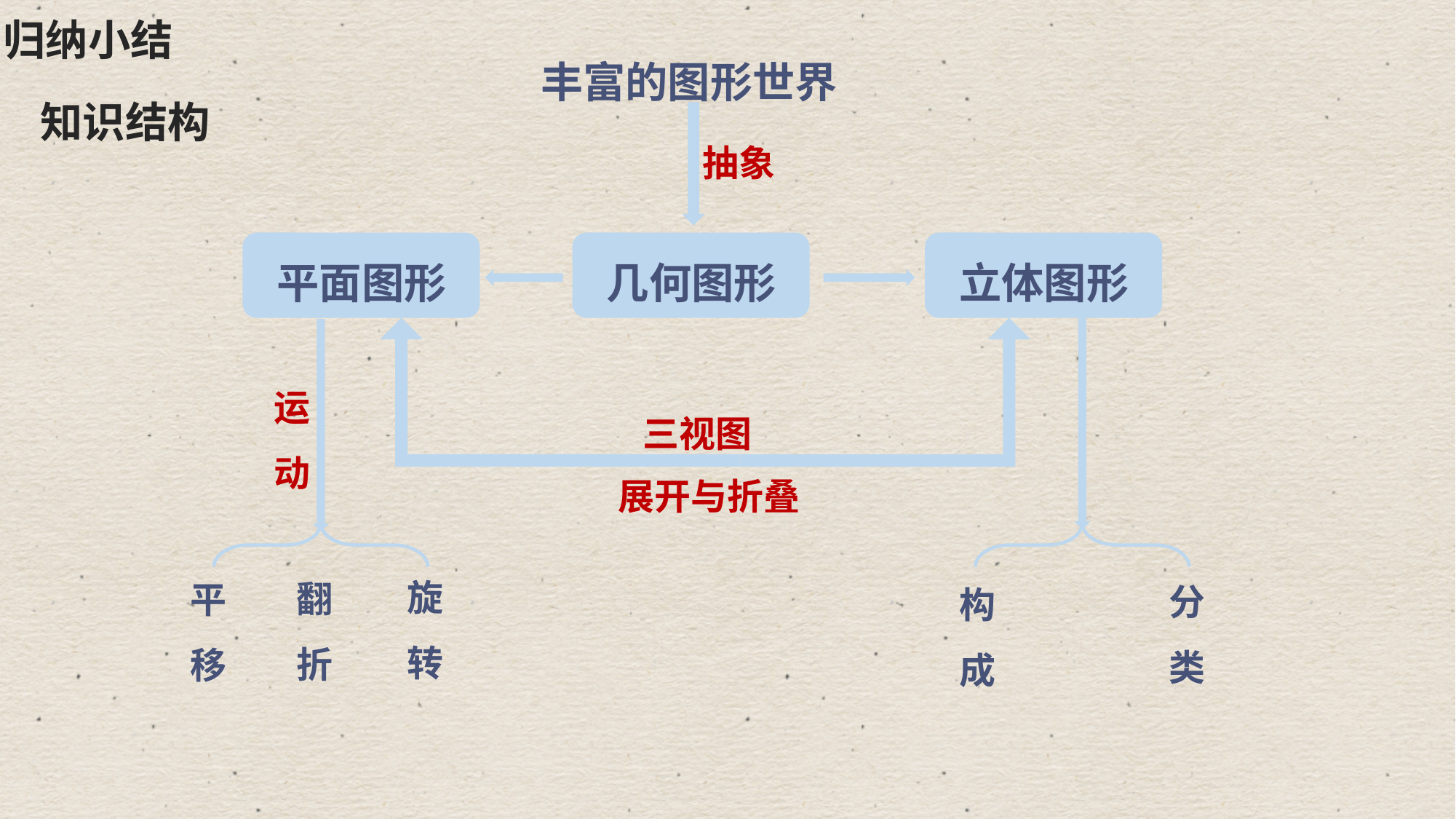

归纳小结
丰富的图形世界
知识结构

  抽象
平面图形

几何图形

立体图形

运
动

  三视图
展开与折叠
旋
转
翻
折
平
移
分
类
构
成